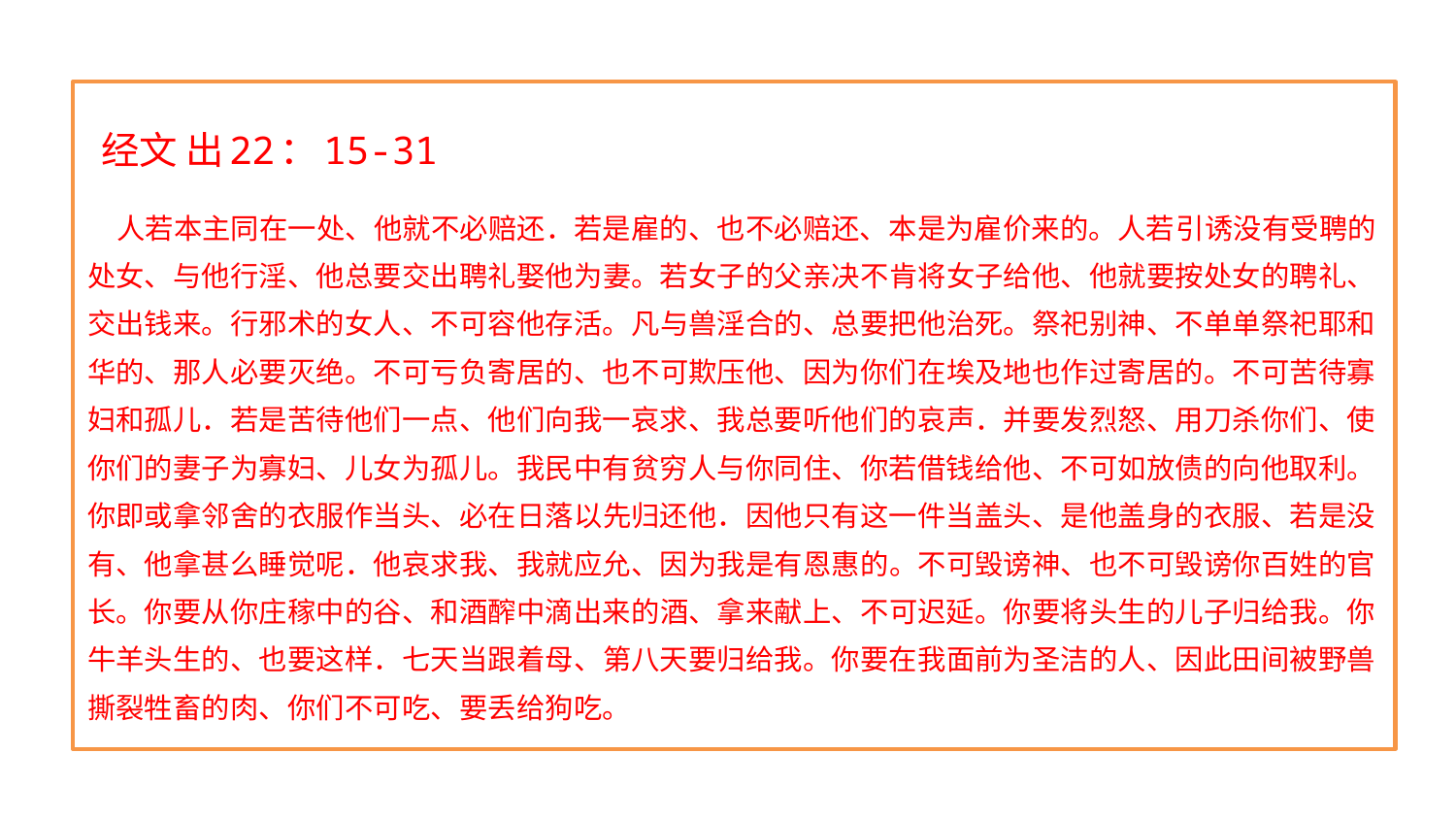

经文 出22：15-31

    人若本主同在一处、他就不必赔还．若是雇的、也不必赔还、本是为雇价来的。人若引诱没有受聘的处女、与他行淫、他总要交出聘礼娶他为妻。若女子的父亲决不肯将女子给他、他就要按处女的聘礼、交出钱来。行邪术的女人、不可容他存活。凡与兽淫合的、总要把他治死。祭祀别神、不单单祭祀耶和华的、那人必要灭绝。不可亏负寄居的、也不可欺压他、因为你们在埃及地也作过寄居的。不可苦待寡妇和孤儿．若是苦待他们一点、他们向我一哀求、我总要听他们的哀声．并要发烈怒、用刀杀你们、使你们的妻子为寡妇、儿女为孤儿。我民中有贫穷人与你同住、你若借钱给他、不可如放债的向他取利。你即或拿邻舍的衣服作当头、必在日落以先归还他．因他只有这一件当盖头、是他盖身的衣服、若是没有、他拿甚么睡觉呢．他哀求我、我就应允、因为我是有恩惠的。不可毁谤神、也不可毁谤你百姓的官长。你要从你庄稼中的谷、和酒醡中滴出来的酒、拿来献上、不可迟延。你要将头生的儿子归给我。你牛羊头生的、也要这样．七天当跟着母、第八天要归给我。你要在我面前为圣洁的人、因此田间被野兽撕裂牲畜的肉、你们不可吃、要丢给狗吃。